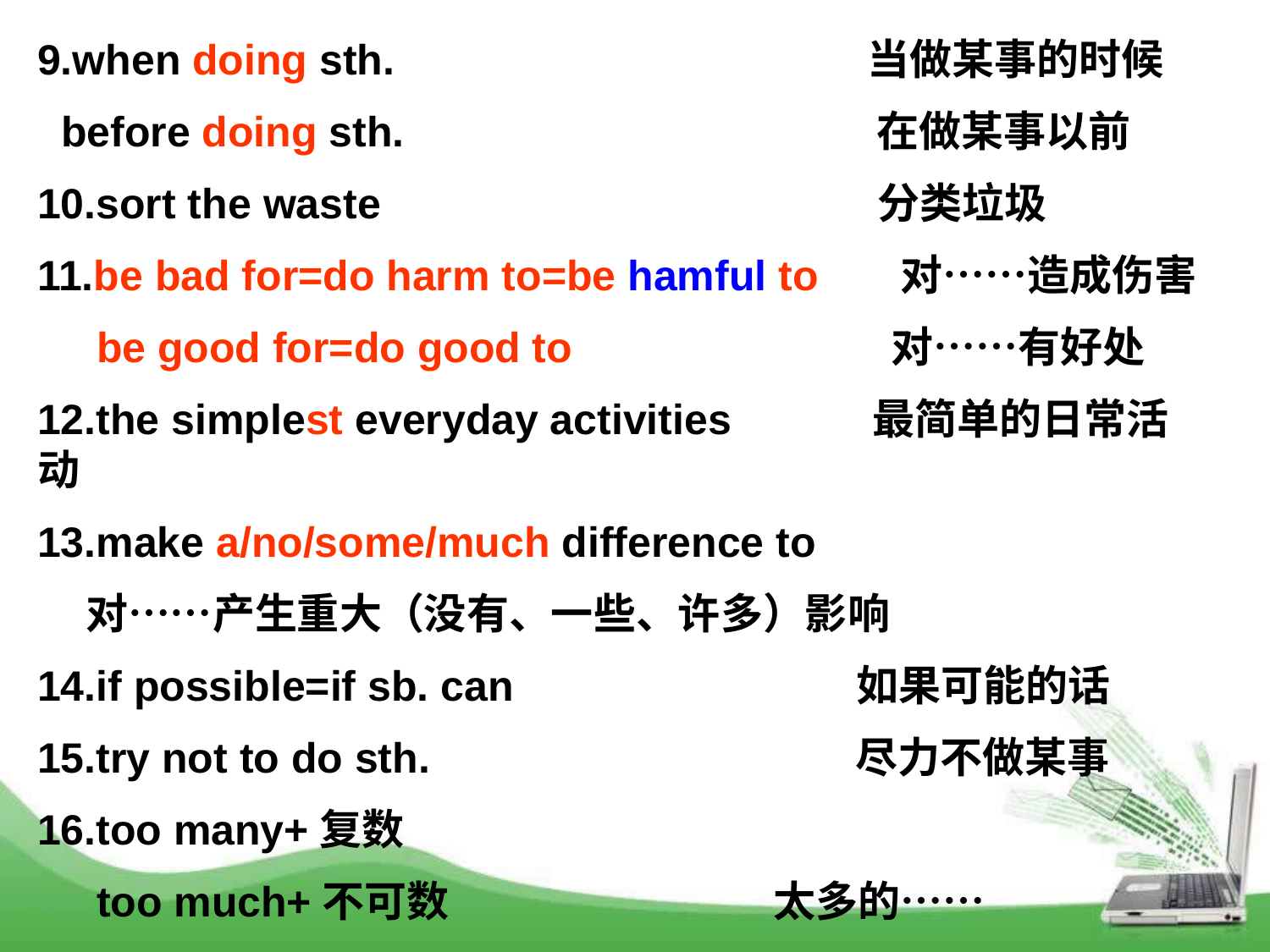

9.when doing sth.                                       当做某事的时候
  before doing sth.                                       在做某事以前
10.sort the waste                                         分类垃圾
11.be bad for=do harm to=be hamful to      对……造成伤害
     be good for=do good to                          对……有好处
12.the simplest everyday activities           最简单的日常活动
13.make a/no/some/much difference to
    对……产生重大（没有、一些、许多）影响
14.if possible=if sb. can                            如果可能的话
15.try not to do sth.                                   尽力不做某事
16.too many+复数
     too much+不可数                                  太多的……